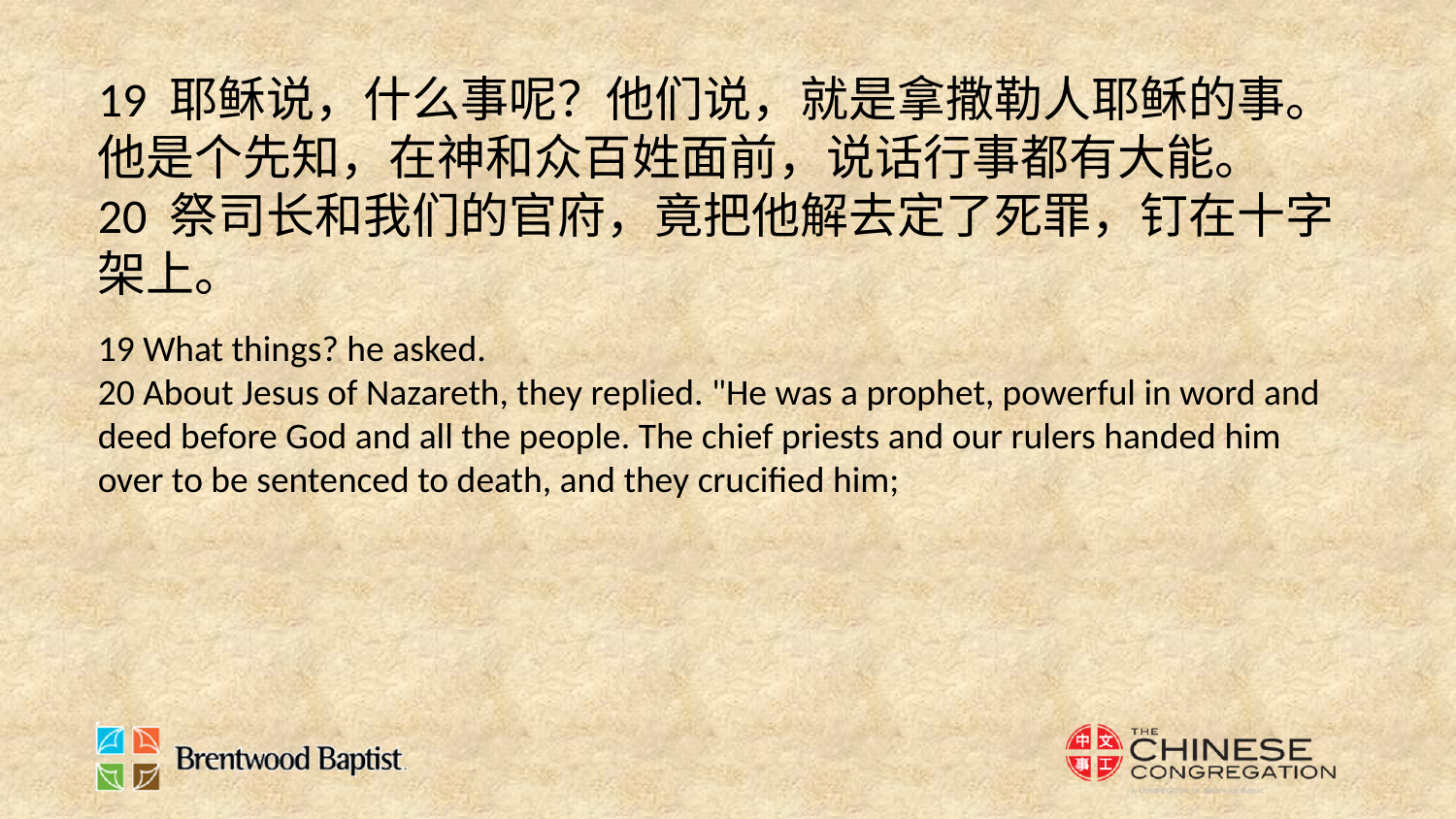

19 耶稣说，什么事呢？他们说，就是拿撒勒人耶稣的事。他是个先知，在神和众百姓面前，说话行事都有大能。
20 祭司长和我们的官府，竟把他解去定了死罪，钉在十字架上。

19 What things? he asked.
20 About Jesus of Nazareth, they replied. "He was a prophet, powerful in word and deed before God and all the people. The chief priests and our rulers handed him over to be sentenced to death, and they crucified him;